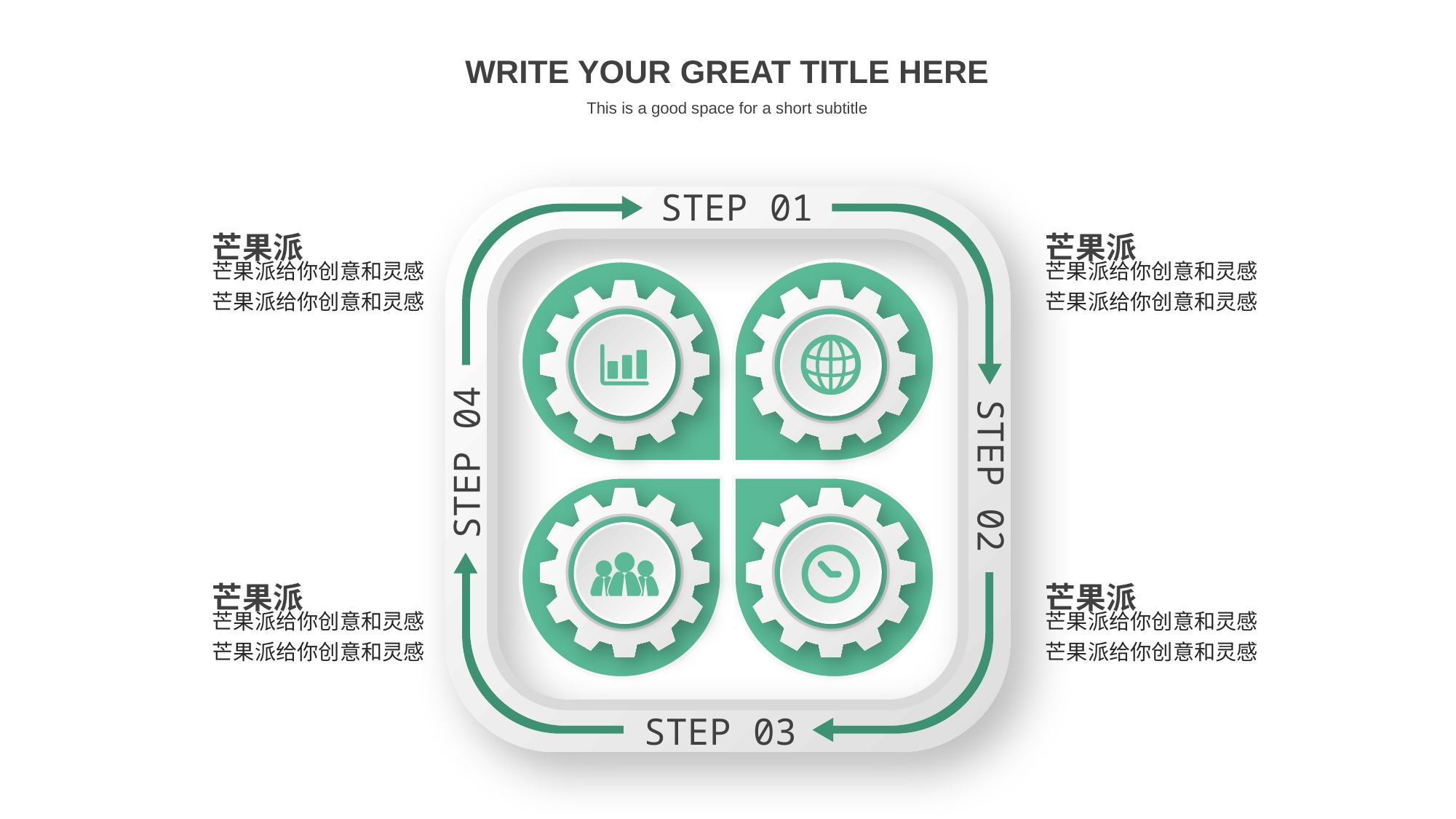

WRITE YOUR GREAT TITLE HERE
This is a good space for a short subtitle
STEP 01

芒果派
芒果派给你创意和灵感芒果派给你创意和灵感
芒果派
芒果派给你创意和灵感芒果派给你创意和灵感

STEP 04
STEP 02

芒果派
芒果派给你创意和灵感芒果派给你创意和灵感
芒果派
芒果派给你创意和灵感芒果派给你创意和灵感

STEP 03